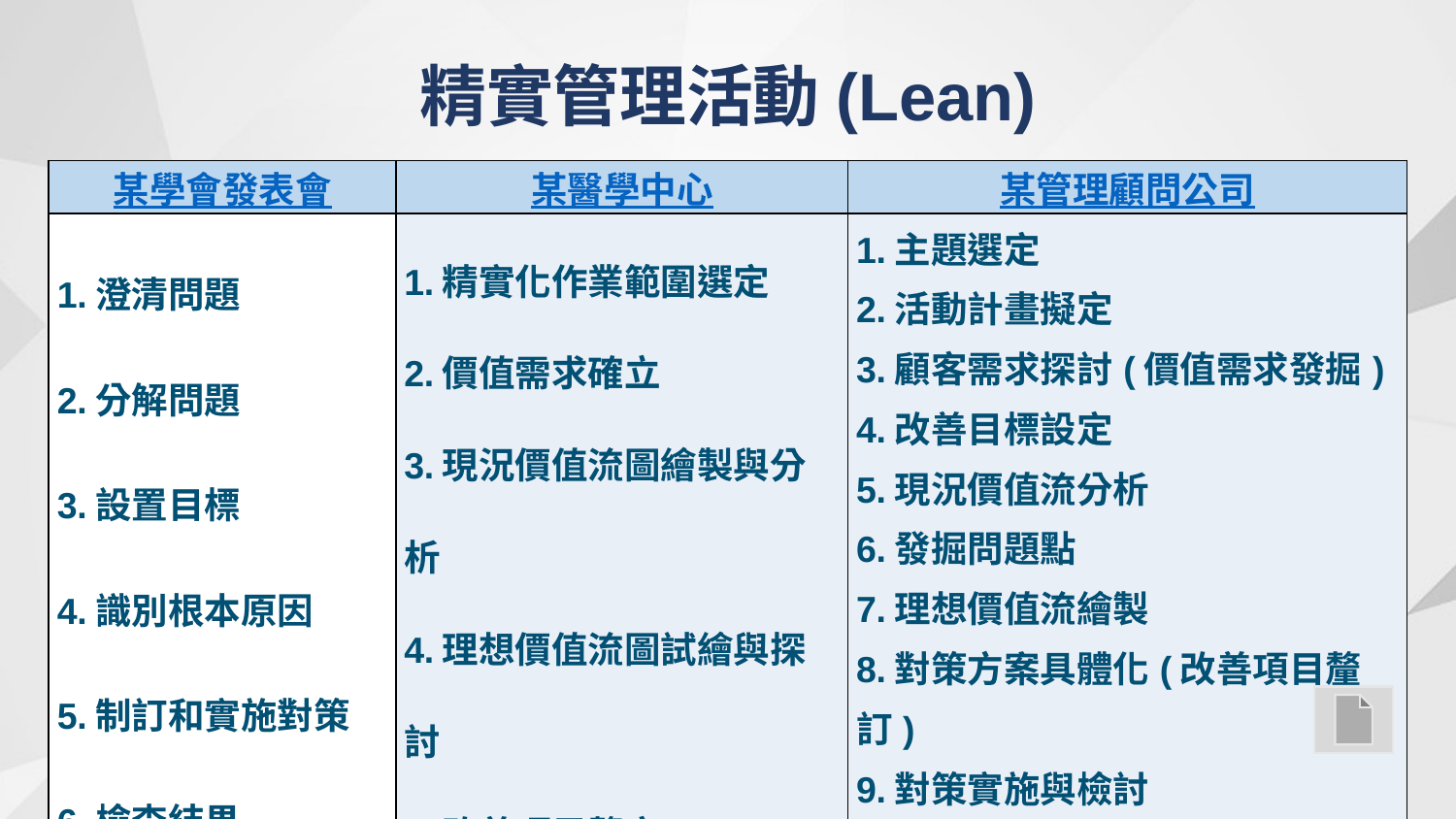

# 精實管理活動(Lean)
| 某學會發表會 | 某醫學中心 | 某管理顧問公司 |
| --- | --- | --- |
| 1.澄清問題 2.分解問題 3.設置目標 4.識別根本原因 5.制訂和實施對策 6.檢査結果 7.標準化和後續行動 | 1.精實化作業範圍選定 2.價值需求確立 3.現況價值流圖繪製與分析 4.理想價值流圖試繪與探討 5.改善項目釐定 6.改善對策實施及檢討 7.效果確認 8.新流程建立 | 1.主題選定 2.活動計畫擬定 3.顧客需求探討(價值需求發掘) 4.改善目標設定 5.現況價值流分析 6.發掘問題點 7.理想價值流繪製 8.對策方案具體化(改善項目釐訂) 9.對策實施與檢討 10.效果確認 11.標準化 12.檢討及改進 |

10